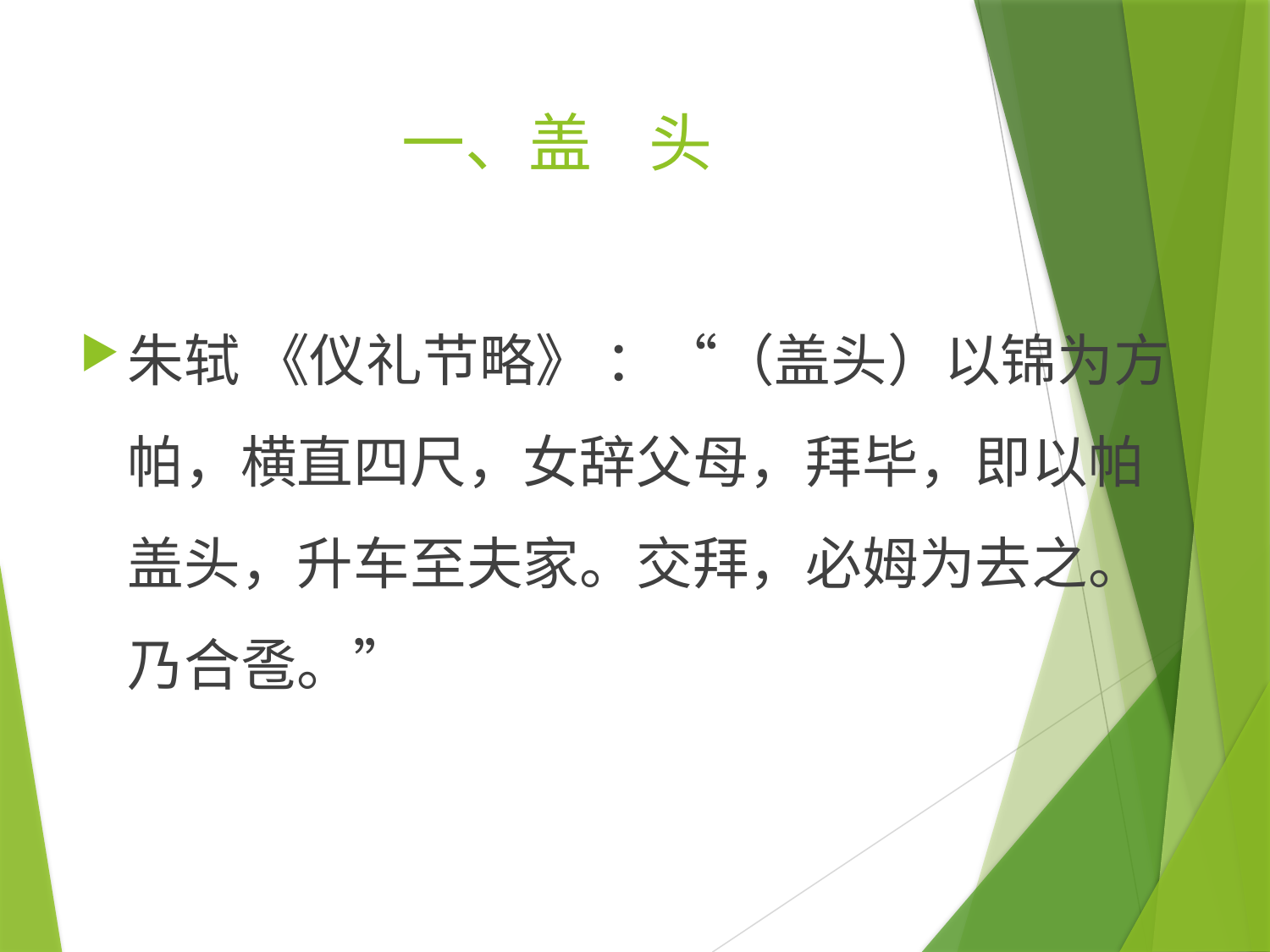

# 一、盖    头
朱轼 《仪礼节略》 ：“（盖头）以锦为方帕，横直四尺，女辞父母，拜毕，即以帕盖头，升车至夫家。交拜，必姆为去之。乃合卺。”